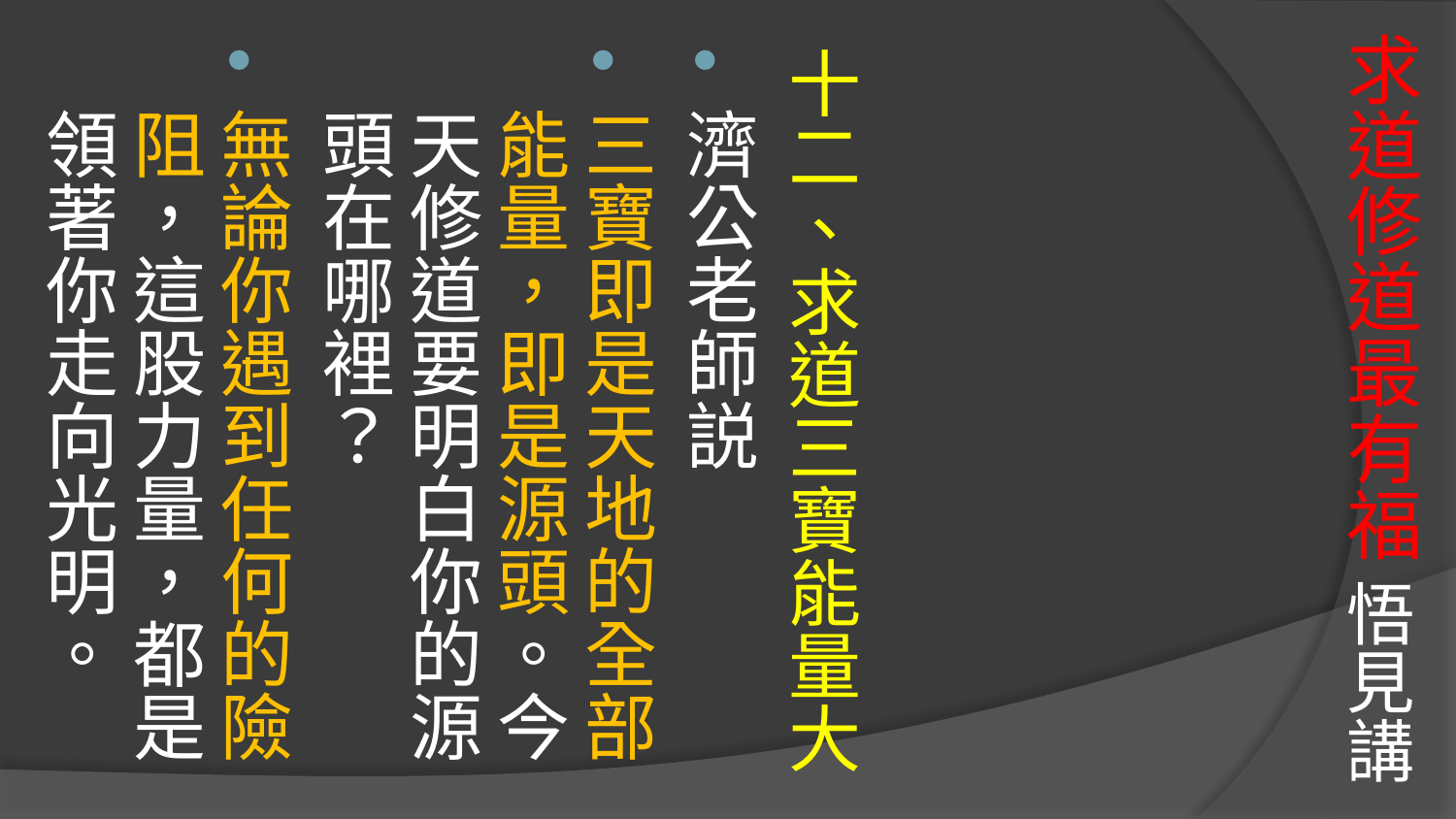

# 求道修道最有福 悟見講
十二、求道三寶能量大
濟公老師説
三寶即是天地的全部能量，即是源頭。今天修道要明白你的源頭在哪裡？
無論你遇到任何的險阻，這股力量，都是領著你走向光明。